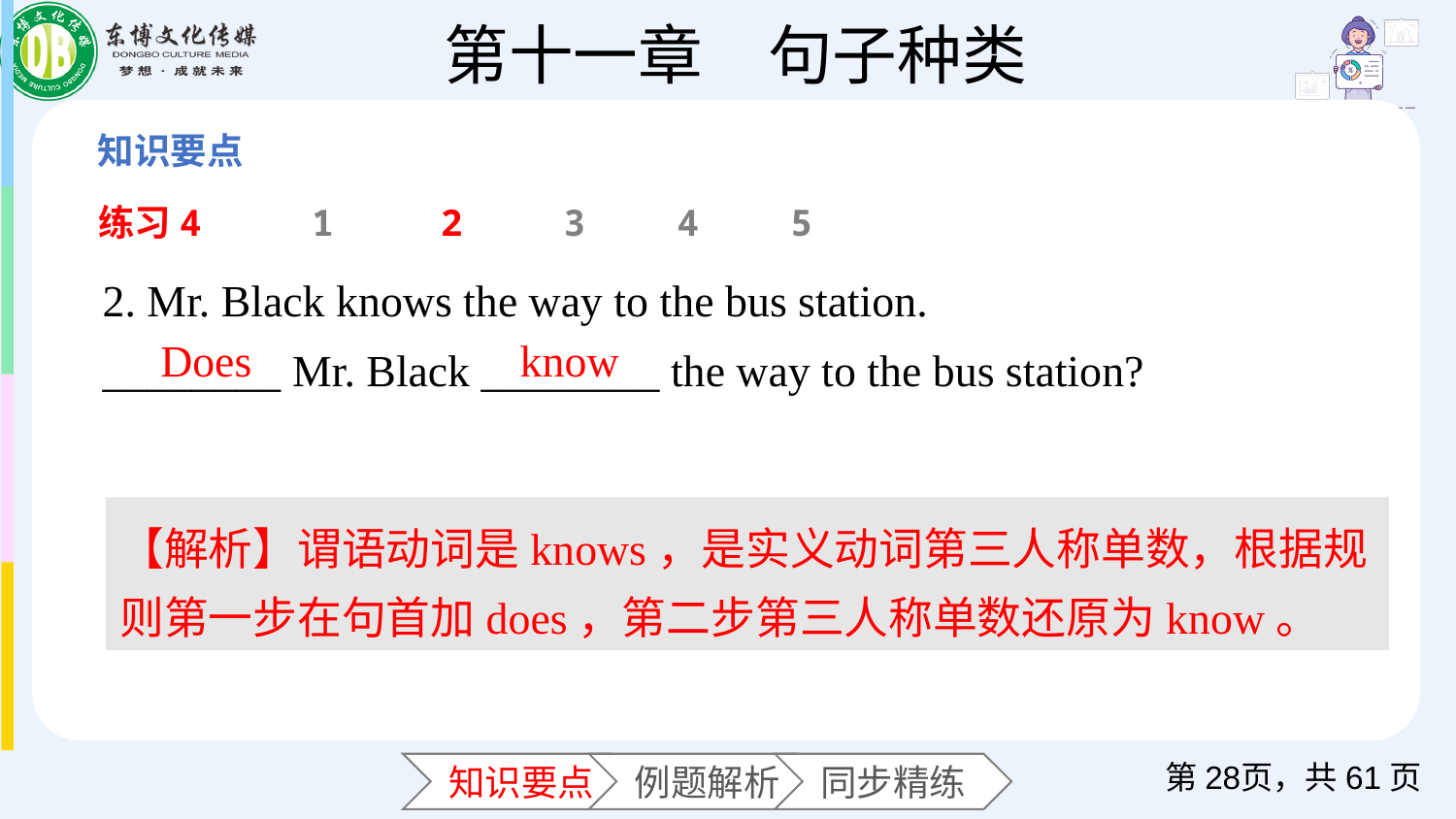

练习4
1
2
3
4
5
2. Mr. Black knows the way to the bus station.
________ Mr. Black ________ the way to the bus station?
 Does
know
【解析】谓语动词是knows，是实义动词第三人称单数，根据规则第一步在句首加does，第二步第三人称单数还原为know。